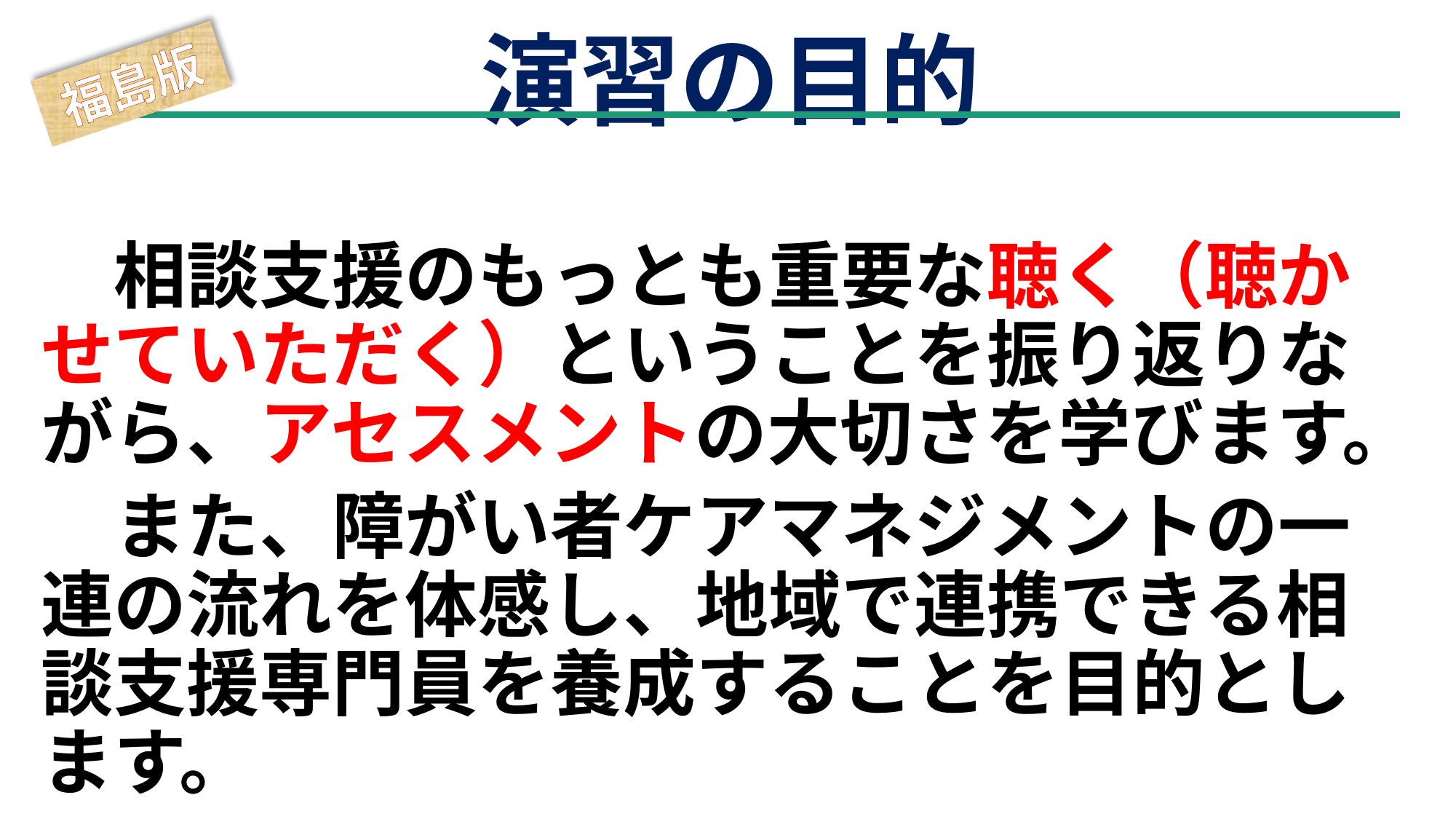

# 演習の目的
福島版
　相談支援のもっとも重要な聴く（聴かせていただく）ということを振り返りながら、アセスメントの大切さを学びます。
　また、障がい者ケアマネジメントの一連の流れを体感し、地域で連携できる相談支援専門員を養成することを目的とします。